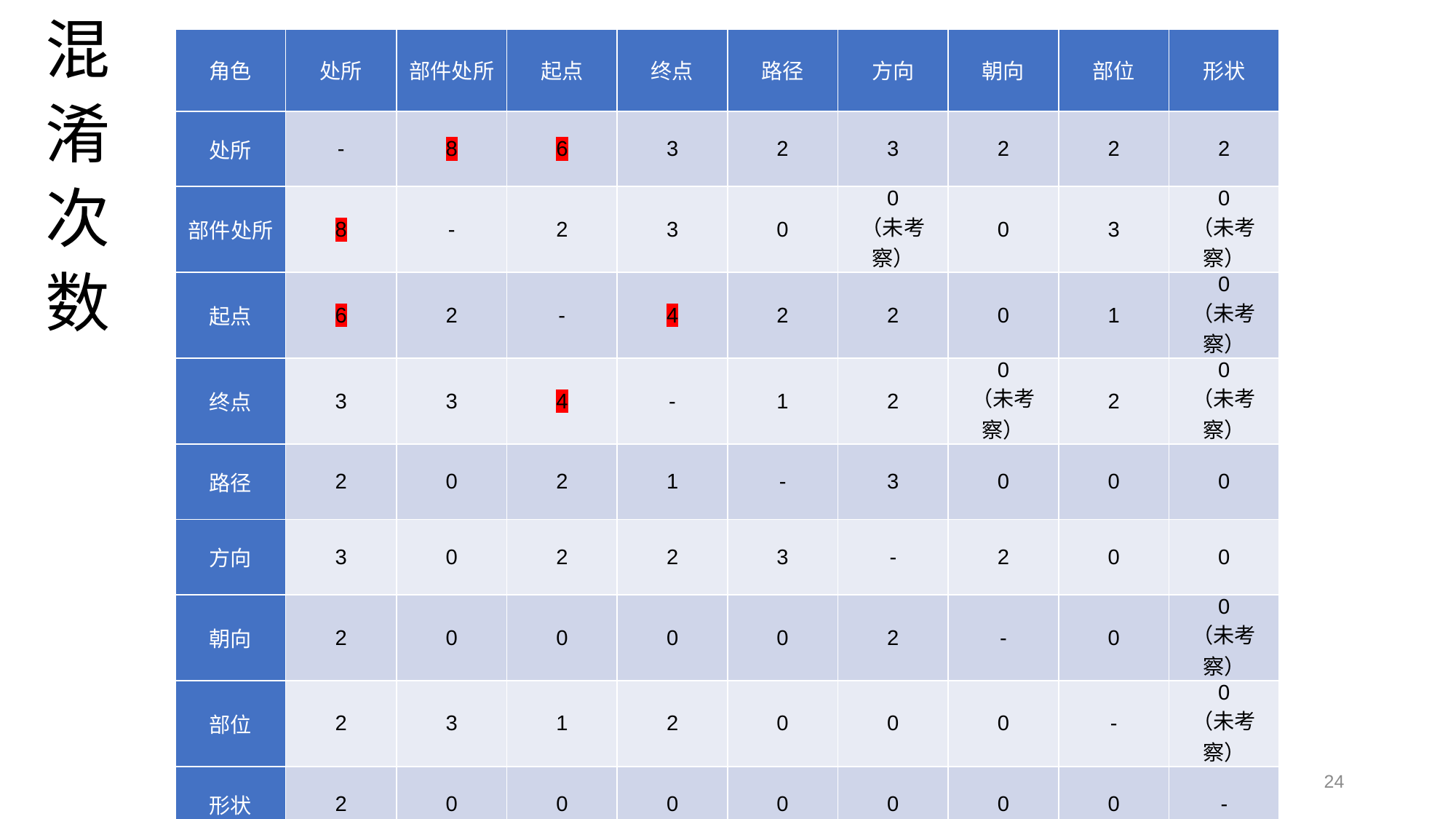

混淆次数
| 角色 | 处所 | 部件处所 | 起点 | 终点 | 路径 | 方向 | 朝向 | 部位 | 形状 |
| --- | --- | --- | --- | --- | --- | --- | --- | --- | --- |
| 处所 | - | 8 | 6 | 3 | 2 | 3 | 2 | 2 | 2 |
| 部件处所 | 8 | - | 2 | 3 | 0 | 0 （未考察） | 0 | 3 | 0 （未考察） |
| 起点 | 6 | 2 | - | 4 | 2 | 2 | 0 | 1 | 0 （未考察） |
| 终点 | 3 | 3 | 4 | - | 1 | 2 | 0 （未考察） | 2 | 0 （未考察） |
| 路径 | 2 | 0 | 2 | 1 | - | 3 | 0 | 0 | 0 |
| 方向 | 3 | 0 | 2 | 2 | 3 | - | 2 | 0 | 0 |
| 朝向 | 2 | 0 | 0 | 0 | 0 | 2 | - | 0 | 0 （未考察） |
| 部位 | 2 | 3 | 1 | 2 | 0 | 0 | 0 | - | 0 （未考察） |
| 形状 | 2 | 0 | 0 | 0 | 0 | 0 | 0 | 0 | - |
24